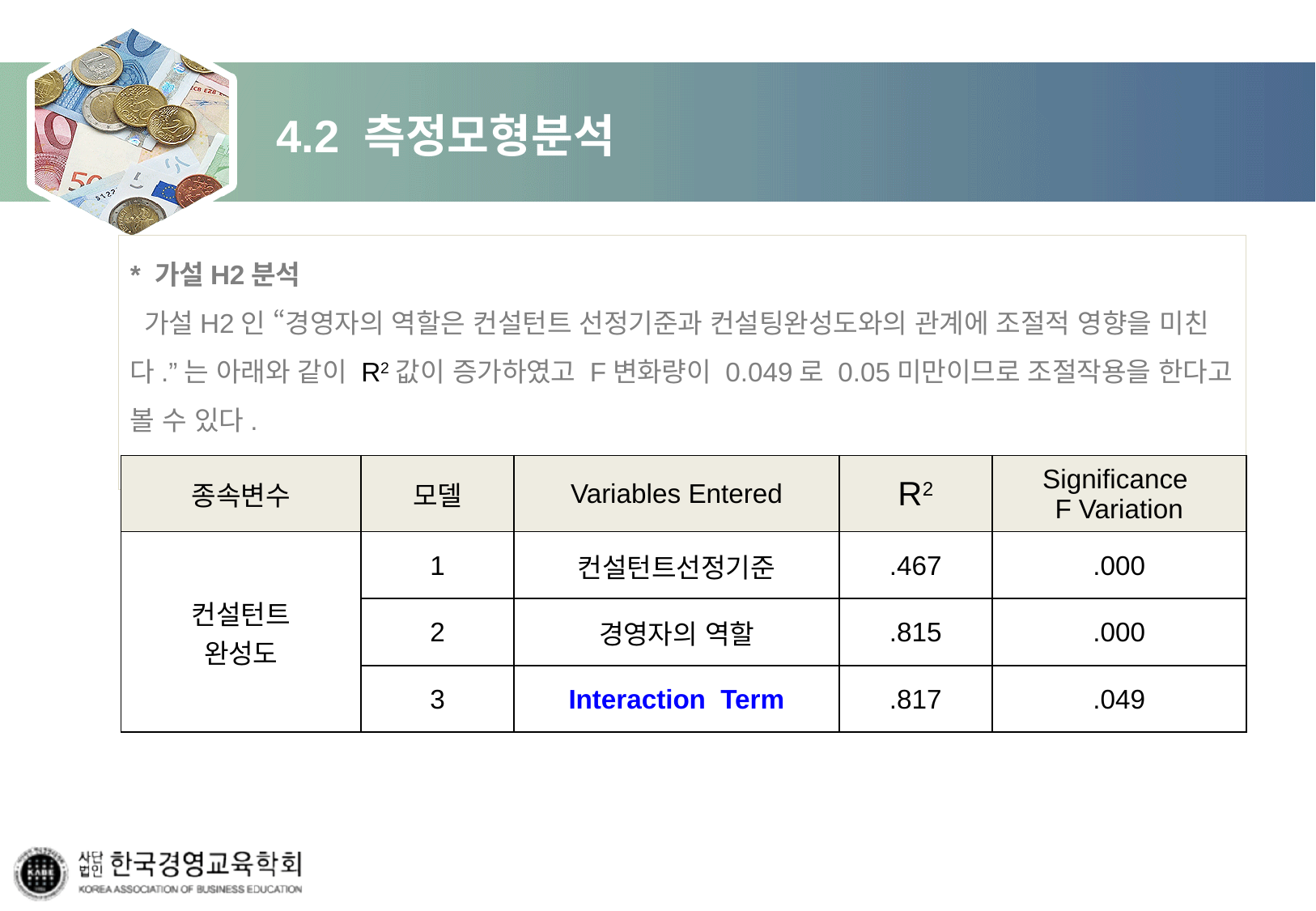

# 4.2 측정모형분석
* 가설H2분석
 가설H2인 “경영자의 역할은 컨설턴트 선정기준과 컨설팅완성도와의 관계에 조절적 영향을 미친다.”는 아래와 같이 R2값이 증가하였고 F변화량이 0.049로 0.05미만이므로 조절작용을 한다고 볼 수 있다.

| 종속변수 | 모델 | Variables Entered | R2 | Significance F Variation |
| --- | --- | --- | --- | --- |
| 컨설턴트 완성도 | 1 | 컨설턴트선정기준 | .467 | .000 |
| 몰입도→참여도 | 2 | 경영자의 역할 | .815 | .000 |
| 몰입도→성과 | 3 | Interaction  Term | .817 | .049 |